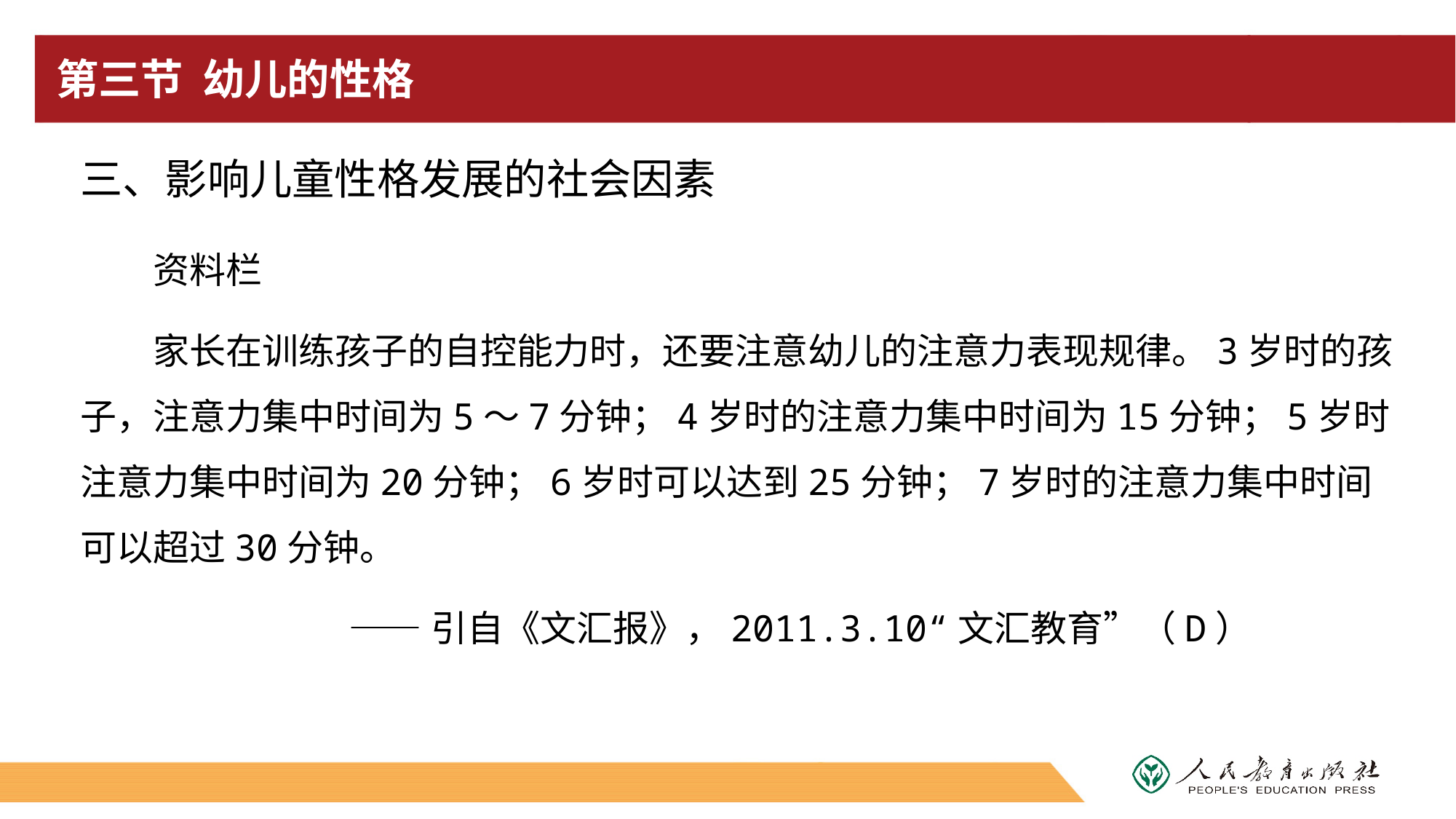

# 第三节  幼儿的性格
三、影响儿童性格发展的社会因素
资料栏
家长在训练孩子的自控能力时，还要注意幼儿的注意力表现规律。3岁时的孩子，注意力集中时间为5～7分钟；4岁时的注意力集中时间为15分钟；5岁时注意力集中时间为20分钟；6岁时可以达到25分钟；7岁时的注意力集中时间可以超过30分钟。
                        ——引自《文汇报》，2011.3.10“文汇教育”（D）